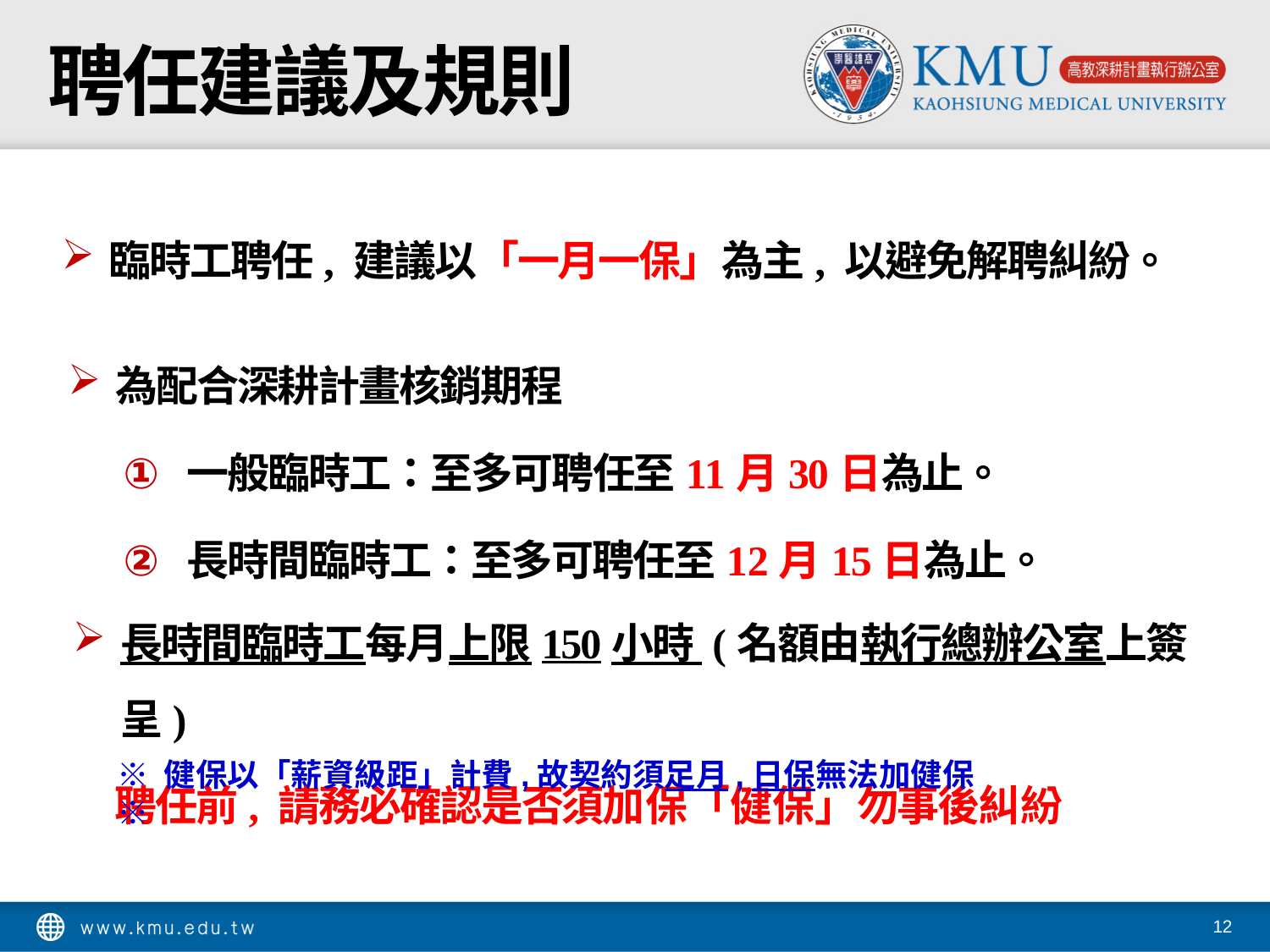

# 聘任建議及規則
臨時工聘任, 建議以「一月一保」為主, 以避免解聘糾紛。

為配合深耕計畫核銷期程
一般臨時工：至多可聘任至11月30日為止。
長時間臨時工：至多可聘任至12月15日為止。
長時間臨時工每月上限150小時 (名額由執行總辦公室上簽呈)
　聘任前, 請務必確認是否須加保「健保」勿事後糾紛
※ 健保以「薪資級距」計費,故契約須足月,日保無法加健保 ※
12